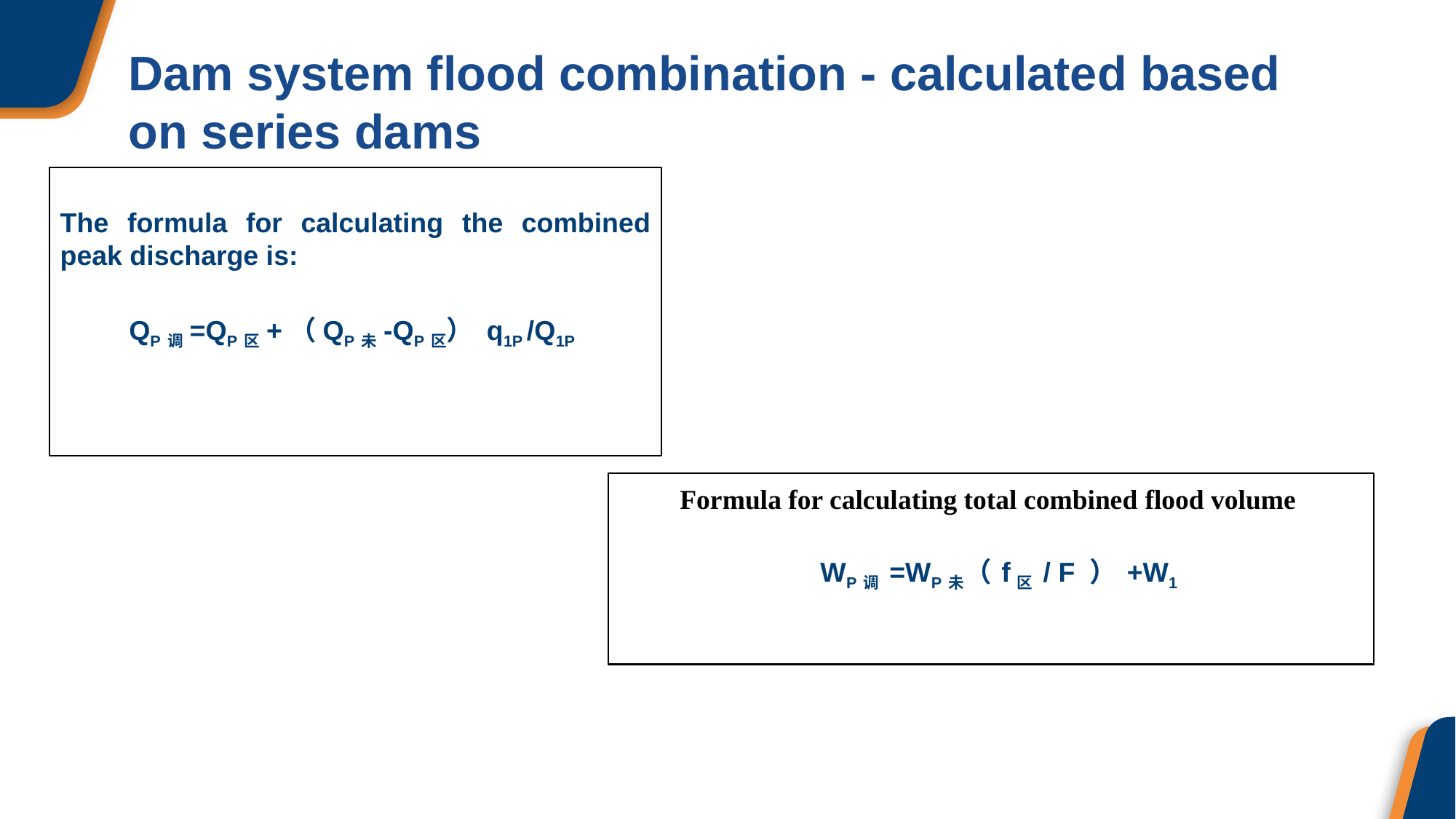

Dam system flood combination - calculated based on series dams

The formula for calculating the combined peak discharge is:

         QP调=QP区+（QP未-QP区） q1P /Q1P

Formula for calculating total combined flood volume

  WP调 =WP未（ f区 / F ） +W1